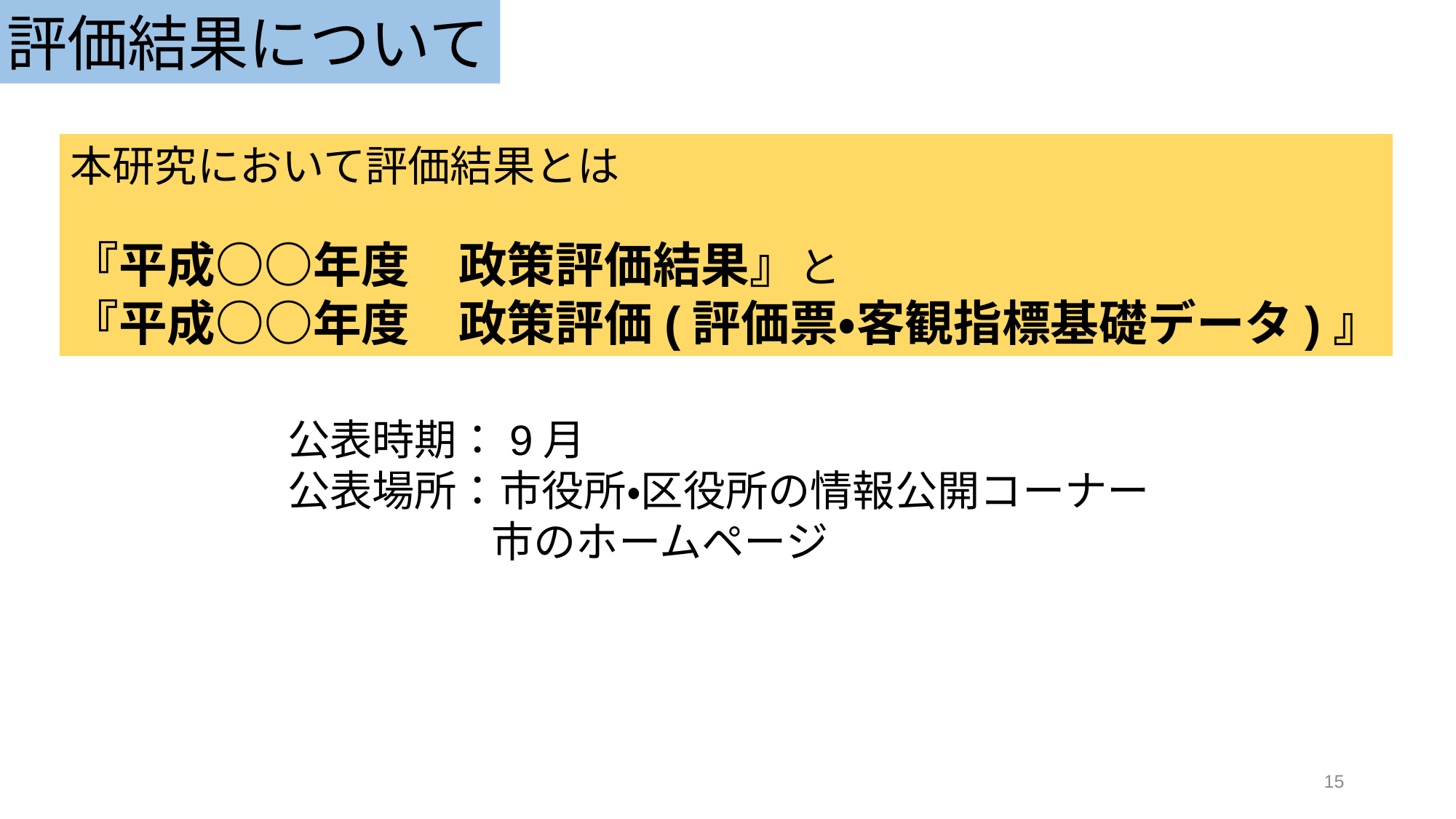

評価結果について
本研究において評価結果とは

『平成○○年度　政策評価結果』と
『平成○○年度　政策評価(評価票・客観指標基礎データ)』
公表時期：9月
公表場所：市役所・区役所の情報公開コーナー
市のホームページ
15